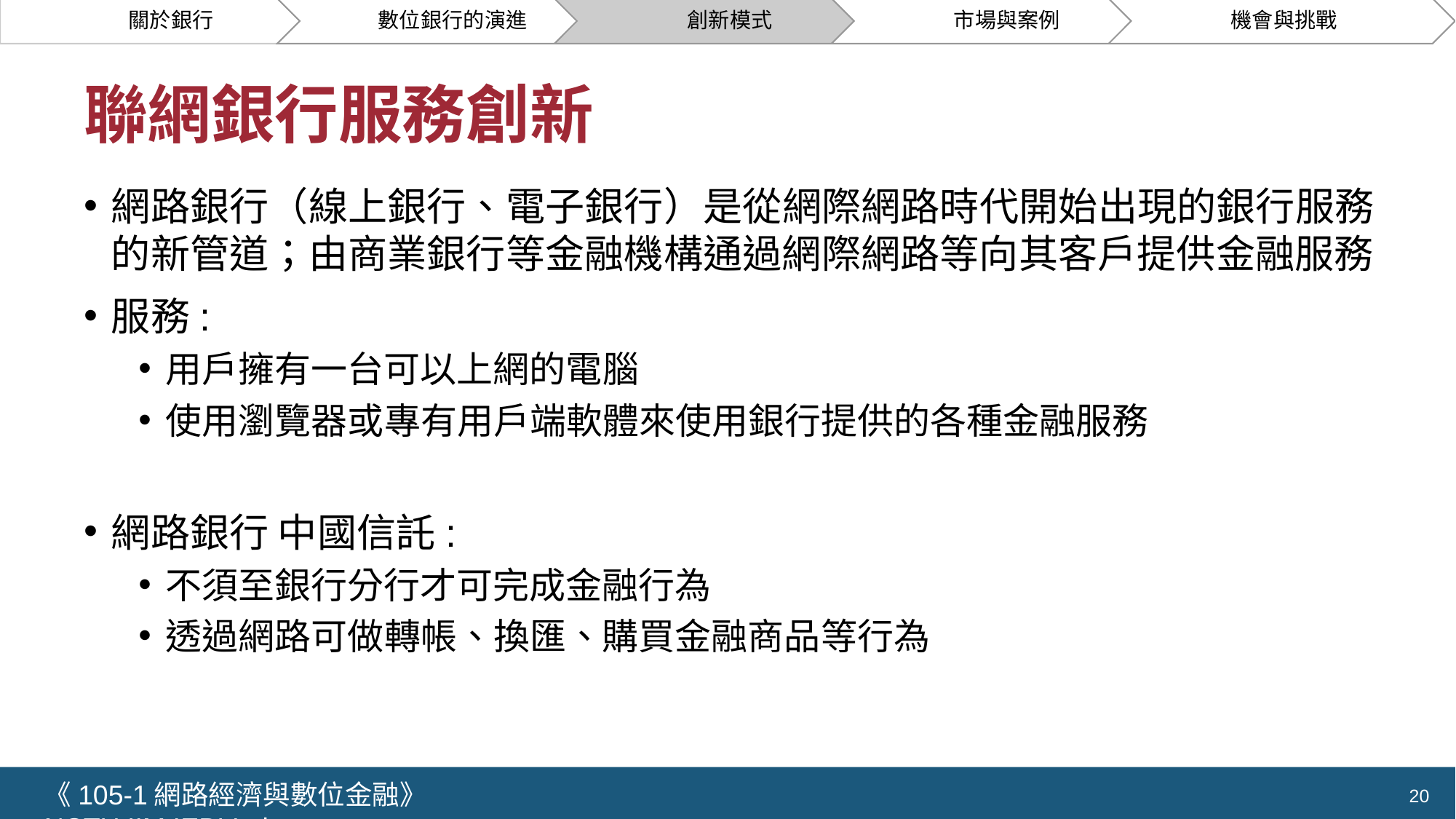

關於銀行

數位銀行的演進

創新模式

市場與案例

機會與挑戰
# 聯網銀行服務創新
網路銀行（線上銀行、電子銀行）是從網際網路時代開始出現的銀行服務的新管道；由商業銀行等金融機構通過網際網路等向其客戶提供金融服務
服務:
用戶擁有一台可以上網的電腦
使用瀏覽器或專有用戶端軟體來使用銀行提供的各種金融服務

網路銀行 中國信託:
不須至銀行分行才可完成金融行為
透過網路可做轉帳、換匯、購買金融商品等行為

《105-1網路經濟與數位金融》                                                                                                                                             NCTU.IIM.IEBI Lab
20